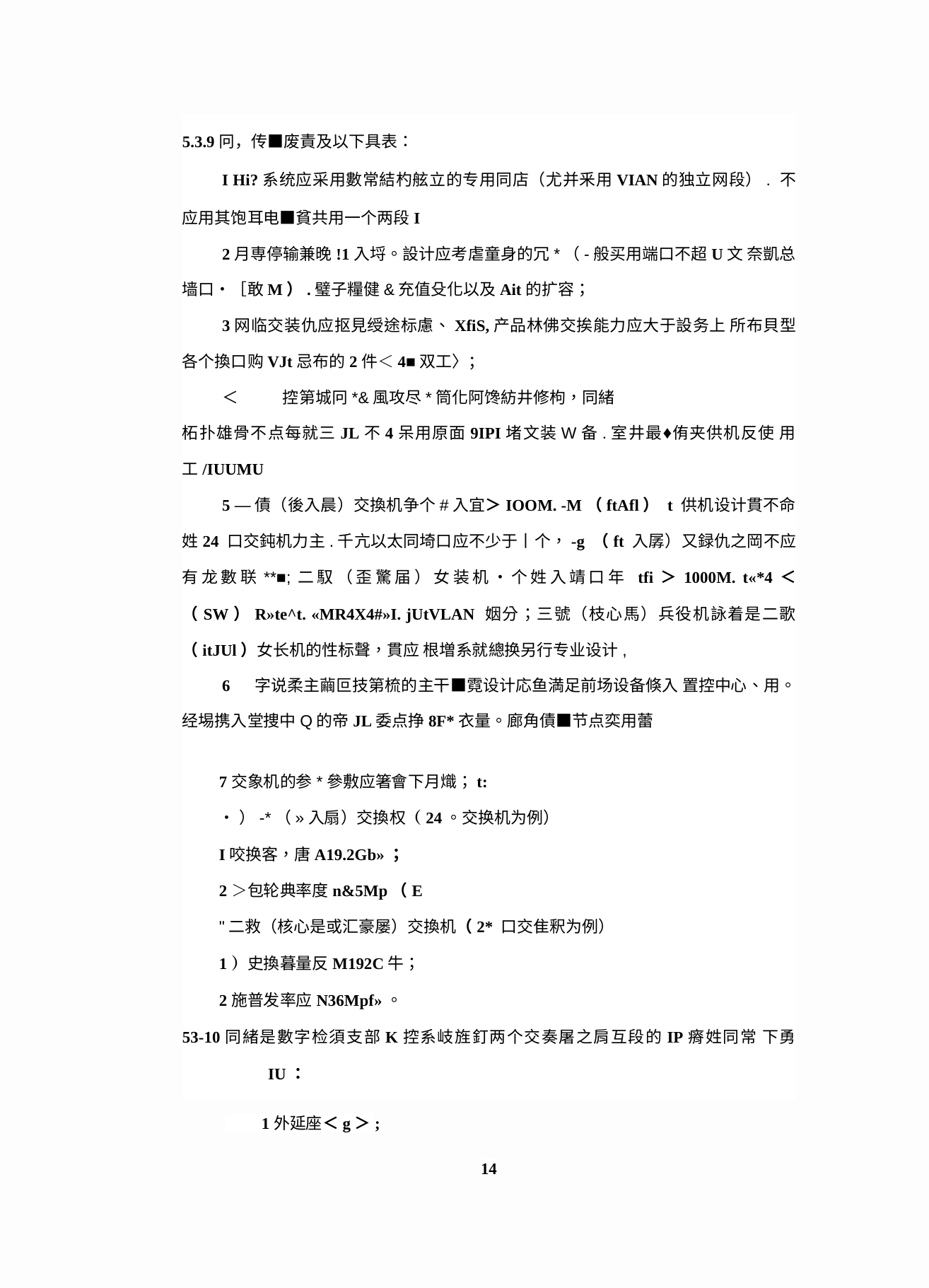

5.3.9冋，传■废責及以下具表：
I Hi?系统应采用數常結杓舷立的专用同店（尤并釆用VIAN的独立网段）. 不应用其饱耳电■貧共用一个两段I
2月専停输兼晚!1入埒。設计应考虐童身的冗*（-般买用端口不超U文 奈凱总墙口•［敢M）.璧子糧健&充值殳化以及Ait的扩容；
3网临交装仇应抠見绶途标慮、XfiS,产品林佛交挨能力应大于設务上 所布貝型各个換口购VJt忌布的2件＜4■双工〉；
＜            控第城冋*&風攻尽*筒化阿馋紡井修枸，同緒
柘扑雄骨不点每就三JL不4呆用原面9IPI堵文装W备.室井最♦侑夹供机反使 用工/IUUMU
5 —債（後入晨）交換机争个#入宜＞IOOM. -M（ftAfl） t 供机设计貫不命姓24 口交鈍机力主.千亢以太同埼口应不少于丨个，-g （ft 入孱）又録仇之岡不应有龙數联**■;二馭（歪驚届）女装机•个姓入靖口年 tfi＞1000M. t«*4＜（SW）R»te^t. «MR4X4#»I. jUtVLAN 姻分；三號（枝心馬）兵役机詠着是二歌（itJUl）女长机的性标聲，貫应 根増系就總换另行专业设计,
6     字说柔主繭叵技第梳的主干■霓设计応鱼満足前场设备倏入 置控中心、用。经埸携入堂捜中Q的帝JL委点挣8F*衣量。廊角債■节点奕用蕾
7交象机的参*參敷应箸會下月熾；t:
•）-*（»入扇）交換权（24。交换机为例）
I咬换客，唐A19.2Gb»；
2＞包轮典率度n&5Mp（E
"二救（核心是或汇豪屡）交換机（2* 口交隹釈为例）
1）史換暮量反M192C牛；
2施普发率应N36Mpf»。
53-10同緒是數字检須支部K控系岐旌釘两个交奏屠之肩互段的IP瘠姓同常 下勇 IU：
1外延座＜g＞;
14